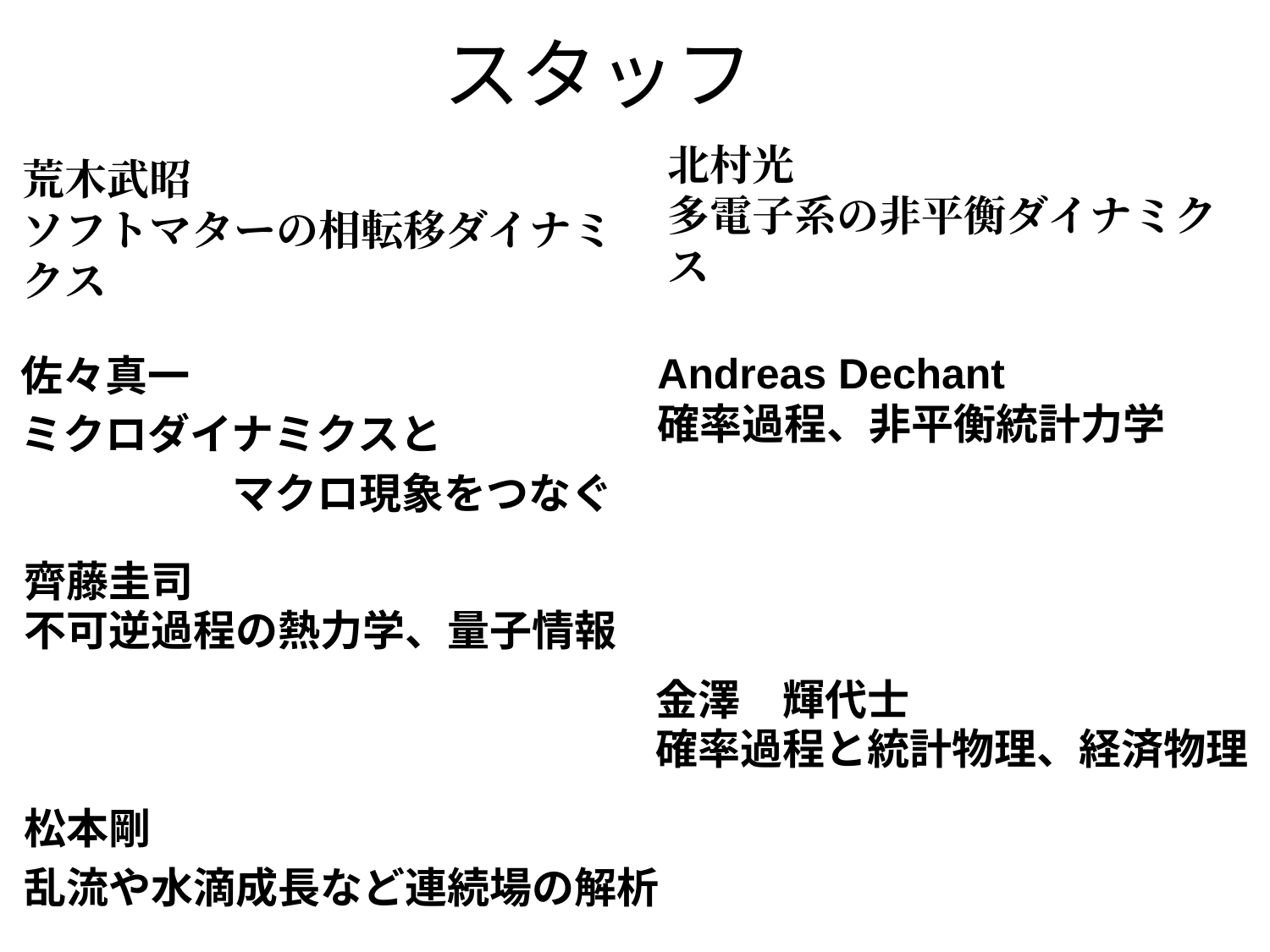

スタッフ
北村光
多電子系の非平衡ダイナミクス
荒木武昭
ソフトマターの相転移ダイナミクス
Andreas Dechant
確率過程、非平衡統計力学
佐々真一
ミクロダイナミクスと
　　　　　マクロ現象をつなぐ
齊藤圭司
不可逆過程の熱力学、量子情報
金澤　輝代士
確率過程と統計物理、経済物理
松本剛
乱流や水滴成長など連続場の解析